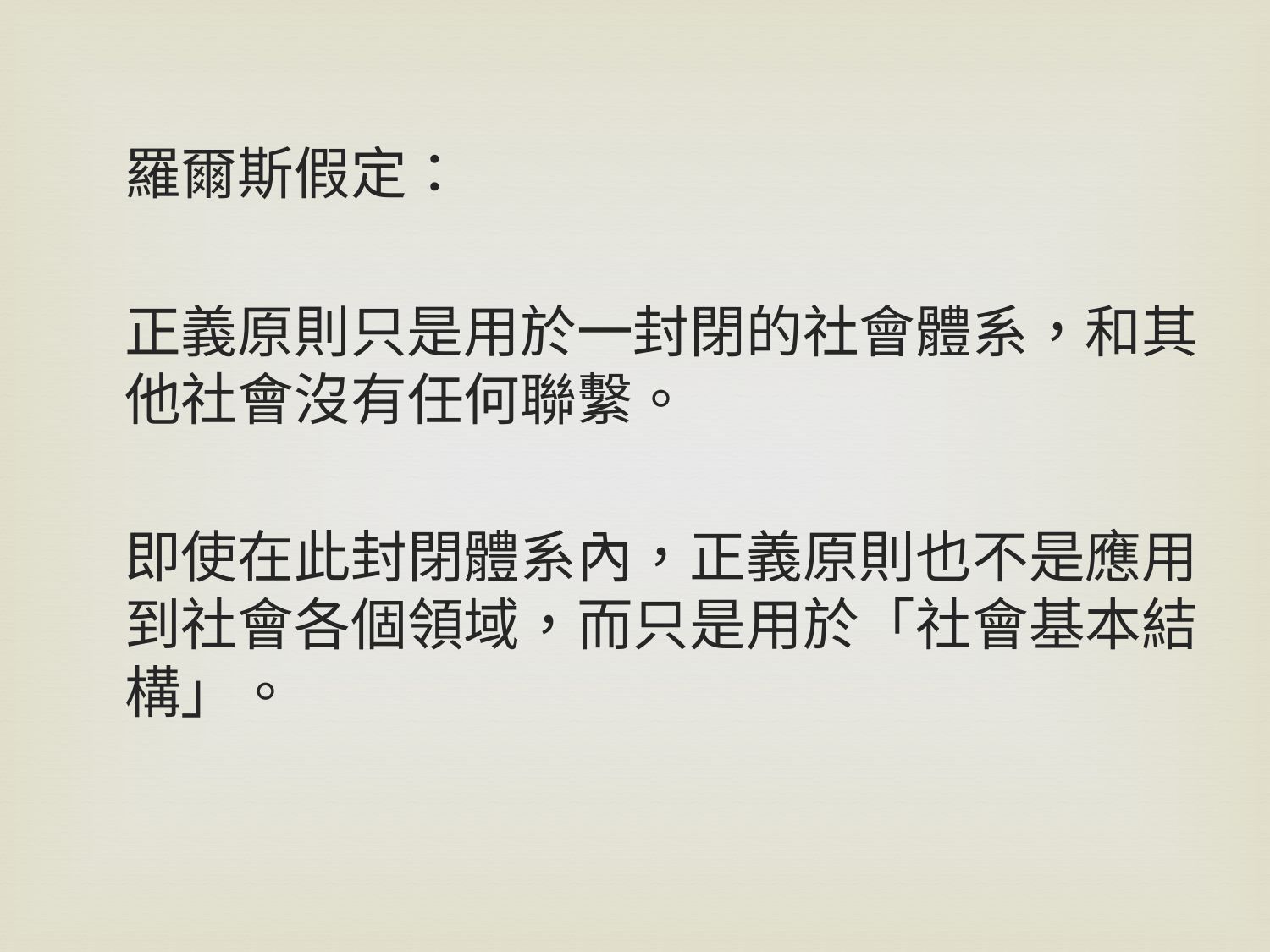

羅爾斯假定：

正義原則只是用於一封閉的社會體系，和其他社會沒有任何聯繫。

即使在此封閉體系內，正義原則也不是應用到社會各個領域，而只是用於「社會基本結構」。